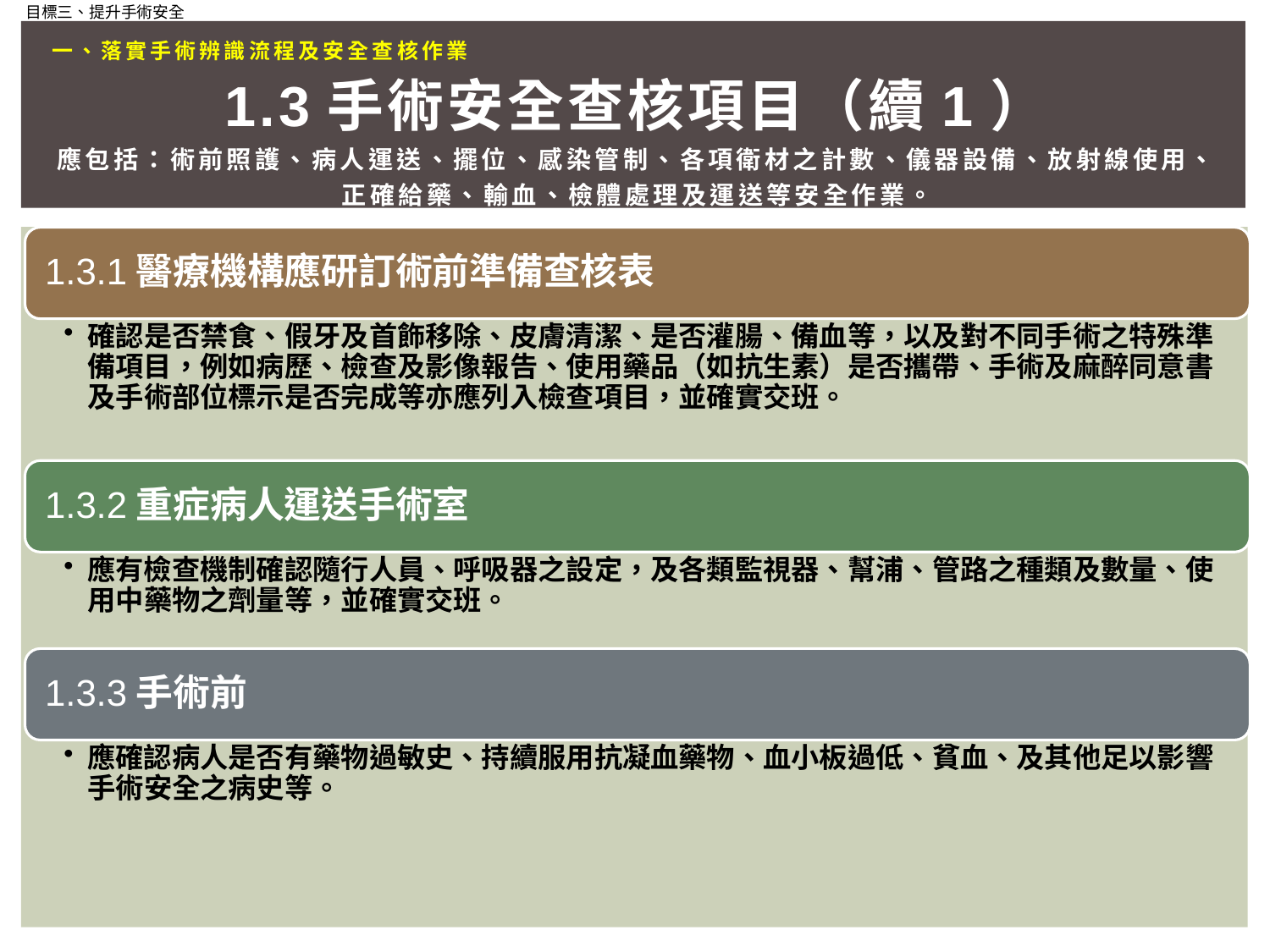

一、落實手術辨識流程及安全查核作業
# 1.3手術安全查核項目（續1） 應包括：術前照護、病人運送、擺位、感染管制、各項衛材之計數、儀器設備、放射線使用、 正確給藥、輸血、檢體處理及運送等安全作業。
1.3.1醫療機構應研訂術前準備查核表
確認是否禁食、假牙及首飾移除、皮膚清潔、是否灌腸、備血等，以及對不同手術之特殊準備項目，例如病歷、檢查及影像報告、使用藥品（如抗生素）是否攜帶、手術及麻醉同意書及手術部位標示是否完成等亦應列入檢查項目，並確實交班。
1.3.2重症病人運送手術室
應有檢查機制確認隨行人員、呼吸器之設定，及各類監視器、幫浦、管路之種類及數量、使用中藥物之劑量等，並確實交班。
1.3.3手術前
應確認病人是否有藥物過敏史、持續服用抗凝血藥物、血小板過低、貧血、及其他足以影響手術安全之病史等。